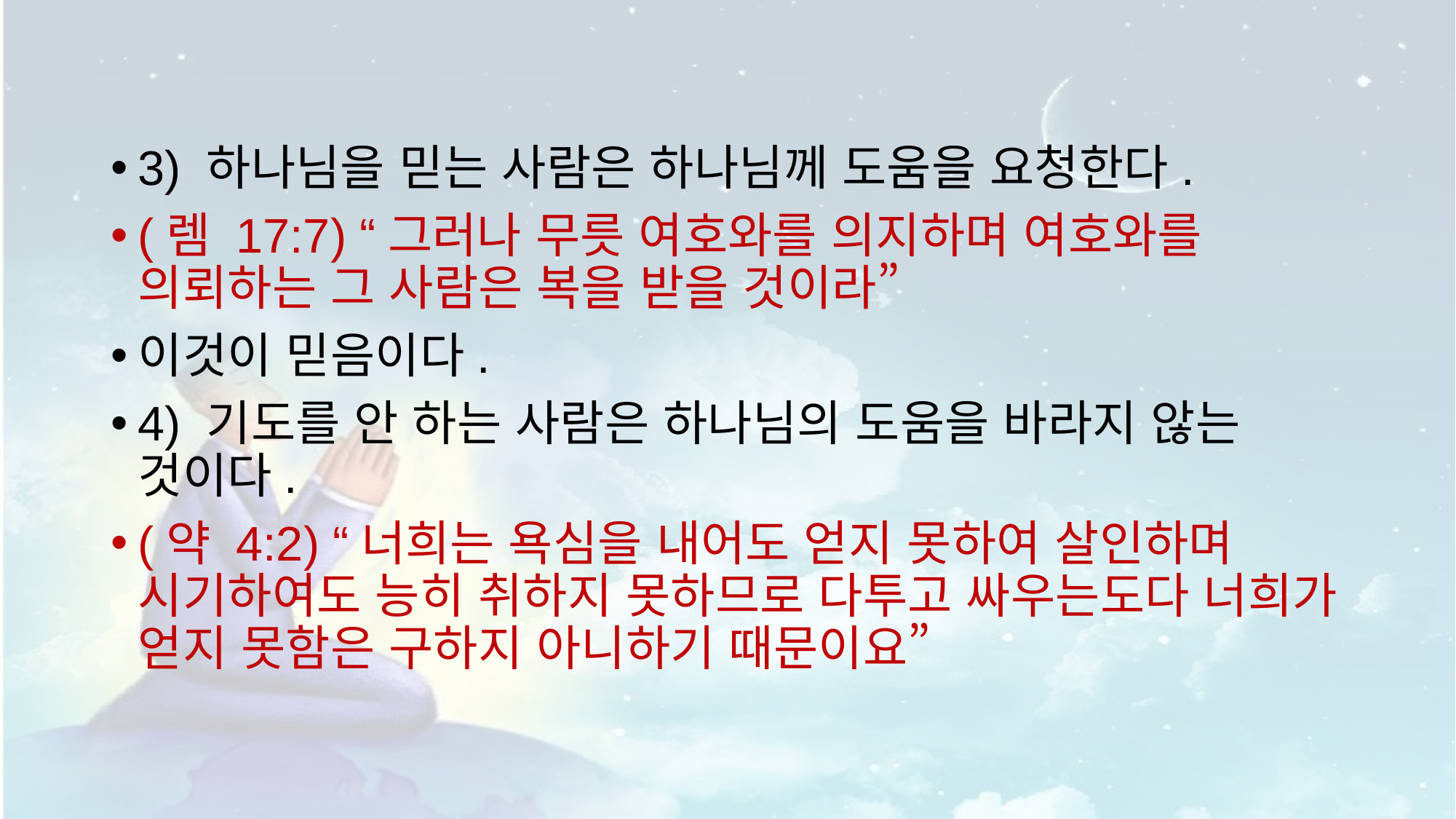

#
3) 하나님을 믿는 사람은 하나님께 도움을 요청한다.
(렘 17:7) “그러나 무릇 여호와를 의지하며 여호와를 의뢰하는 그 사람은 복을 받을 것이라”
이것이 믿음이다.
4) 기도를 안 하는 사람은 하나님의 도움을 바라지 않는 것이다.
(약 4:2) “너희는 욕심을 내어도 얻지 못하여 살인하며 시기하여도 능히 취하지 못하므로 다투고 싸우는도다 너희가 얻지 못함은 구하지 아니하기 때문이요”